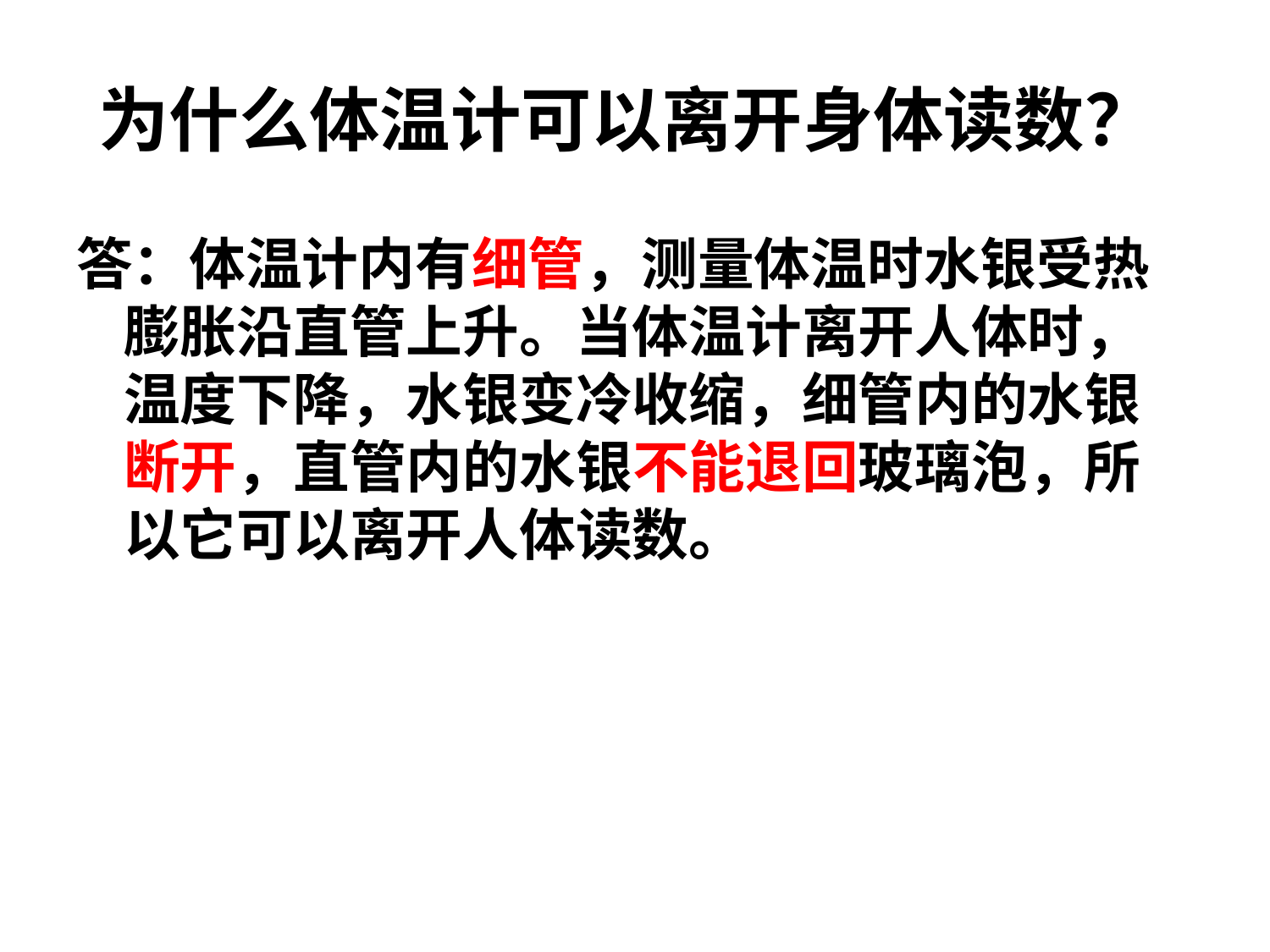

# 为什么体温计可以离开身体读数？
答：体温计内有细管，测量体温时水银受热膨胀沿直管上升。当体温计离开人体时，温度下降，水银变冷收缩，细管内的水银断开，直管内的水银不能退回玻璃泡，所以它可以离开人体读数。